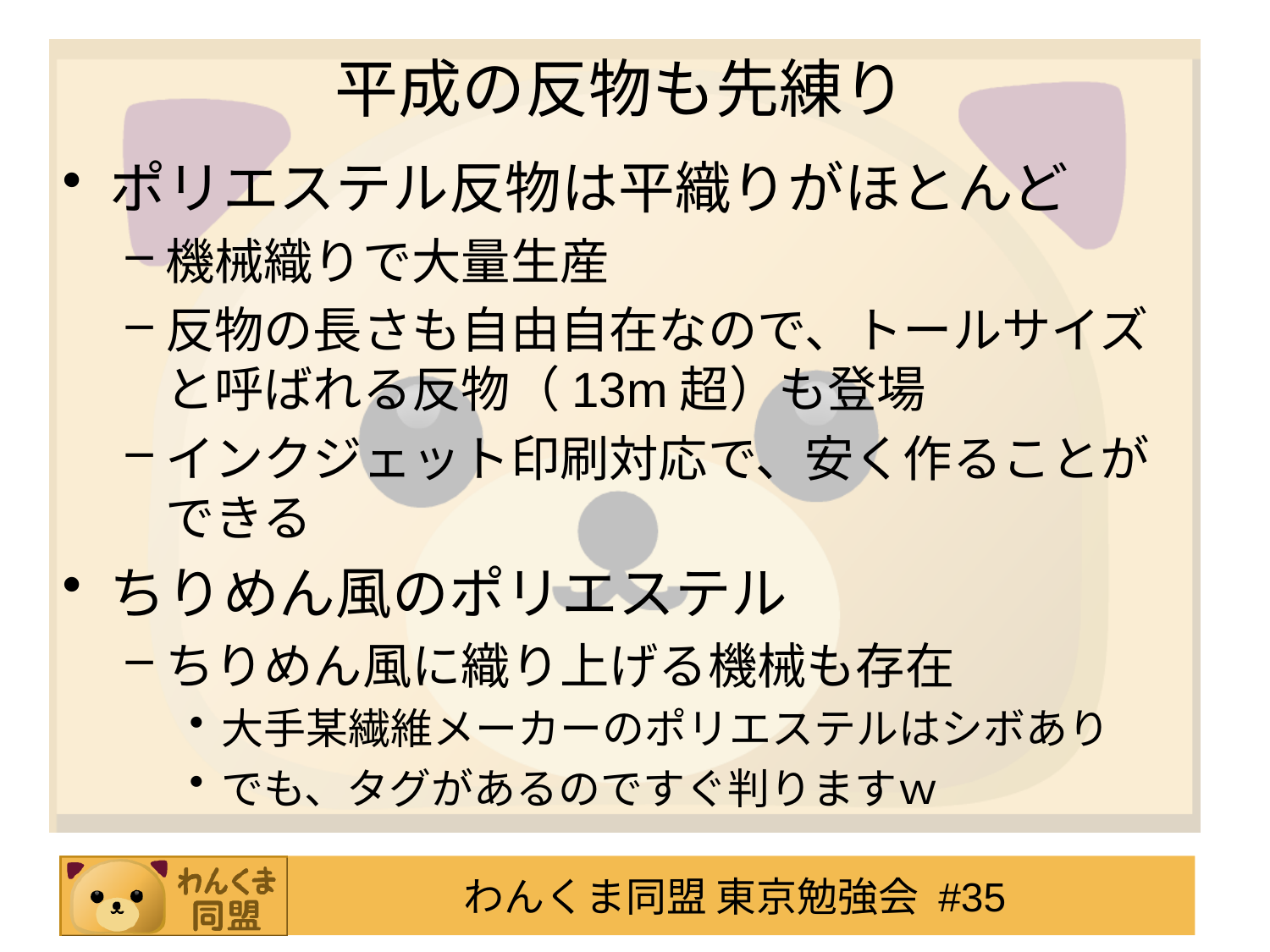

# 平成の反物も先練り
ポリエステル反物は平織りがほとんど
機械織りで大量生産
反物の長さも自由自在なので、トールサイズと呼ばれる反物（13m超）も登場
インクジェット印刷対応で、安く作ることができる
ちりめん風のポリエステル
ちりめん風に織り上げる機械も存在
大手某繊維メーカーのポリエステルはシボあり
でも、タグがあるのですぐ判りますｗ